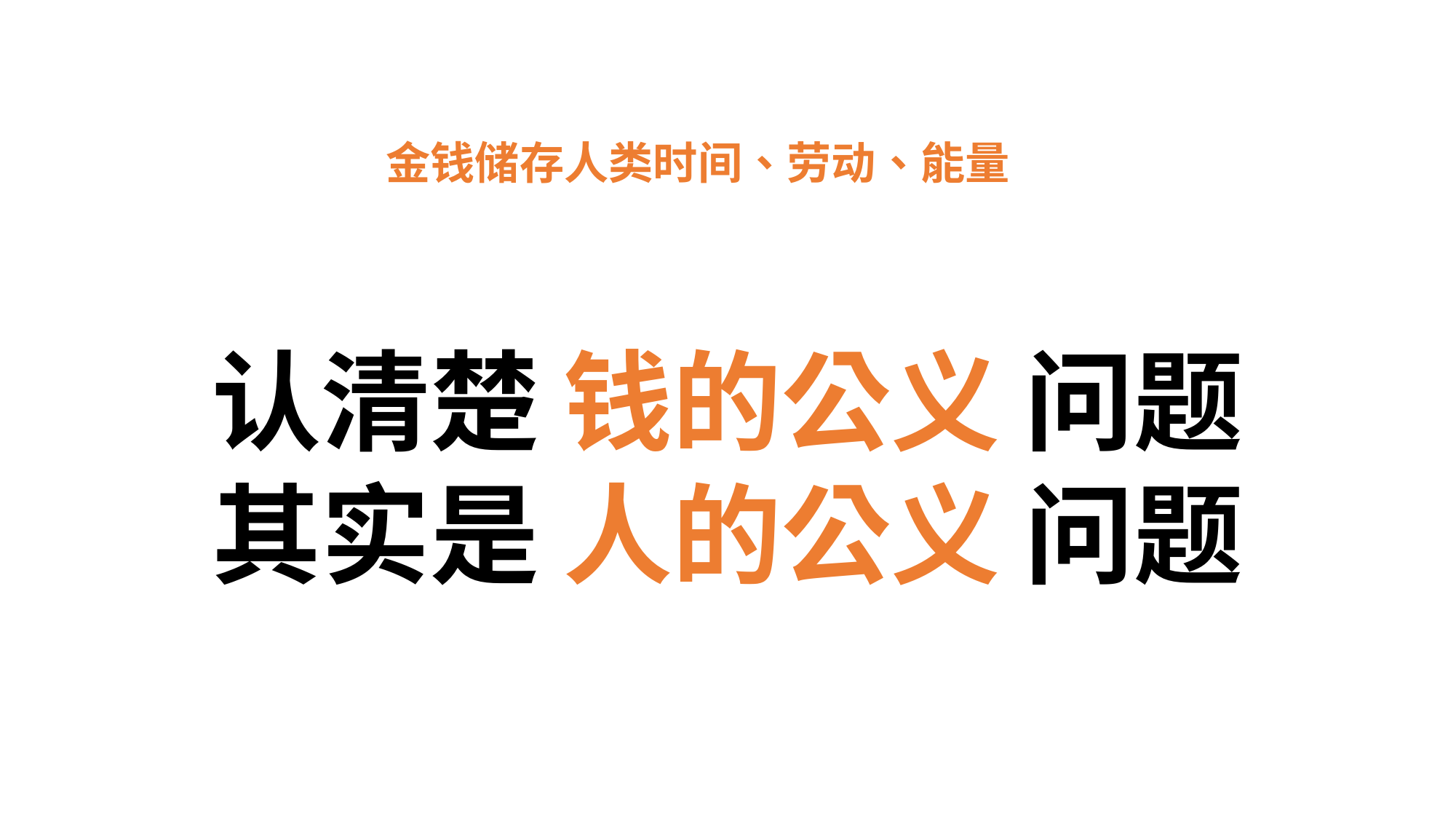

# 金钱储存人类时间、劳动、能量

认清楚 钱的公义 问题
其实是 人的公义 问题